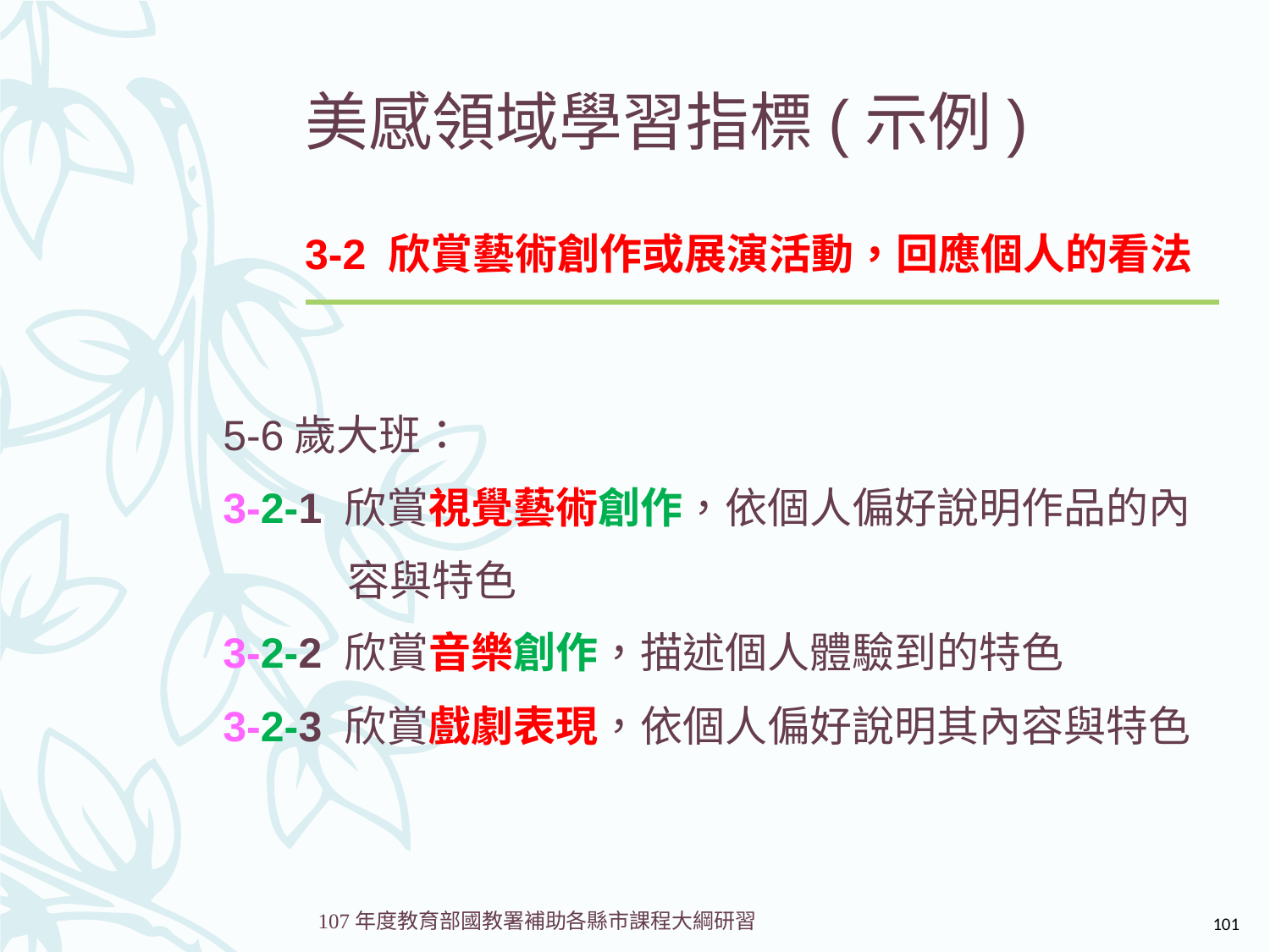

# 美感領域學習指標(示例) 3-2 欣賞藝術創作或展演活動，回應個人的看法

5-6歲大班：
3-2-1 欣賞視覺藝術創作，依個人偏好說明作品的內
            容與特色
3-2-2 欣賞音樂創作，描述個人體驗到的特色
3-2-3 欣賞戲劇表現，依個人偏好說明其內容與特色
101
107年度教育部國教署補助各縣市課程大綱研習